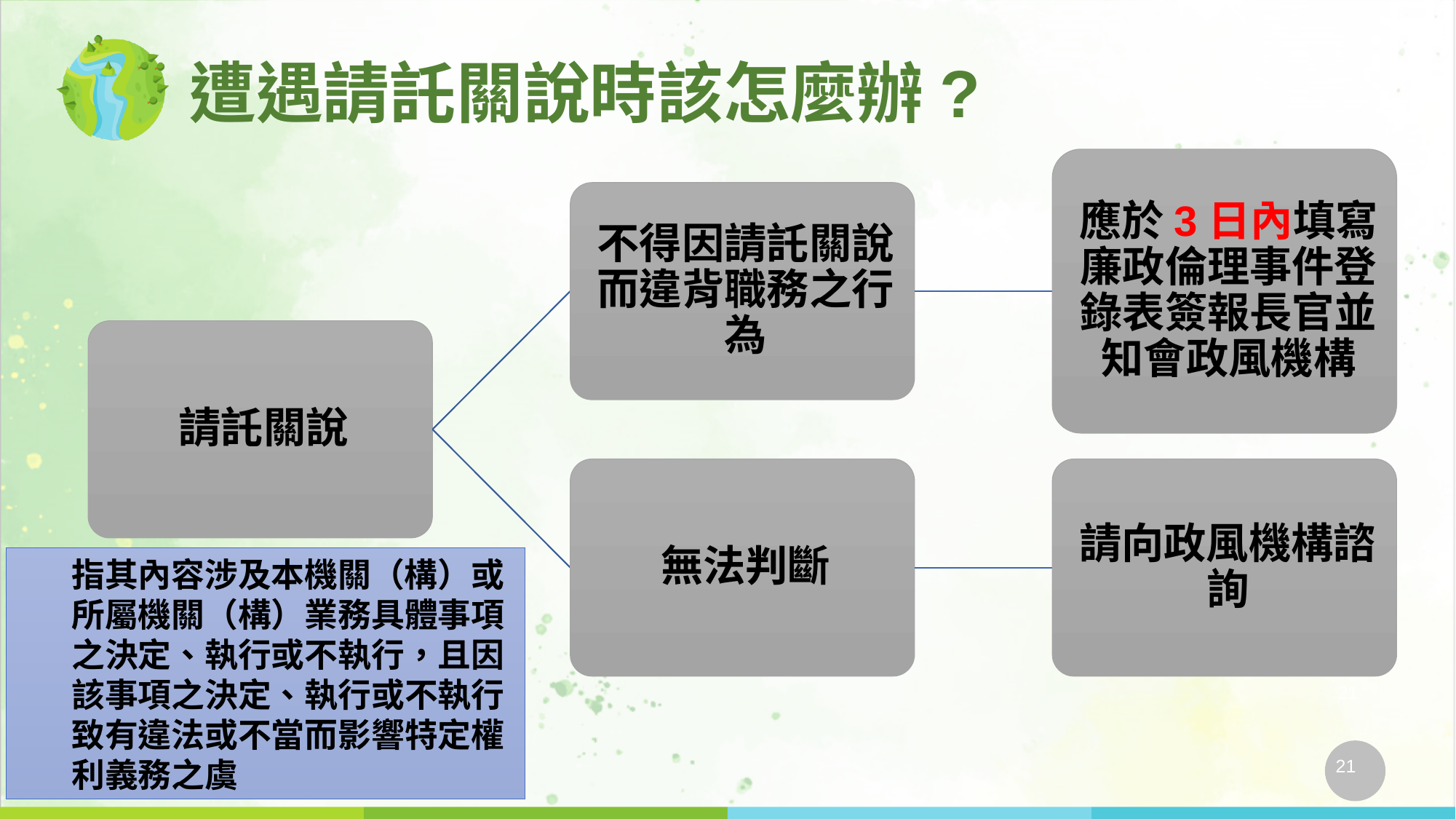

遭遇請託關說時該怎麼辦?
請託關說

不得因請託關說而違背職務之行為

應於3日內填寫廉政倫理事件登錄表簽報長官並知會政風機構

無法判斷

請向政風機構諮詢
指其內容涉及本機關（構）或所屬機關（構）業務具體事項之決定、執行或不執行，且因該事項之決定、執行或不執行致有違法或不當而影響特定權利義務之虞
21
21